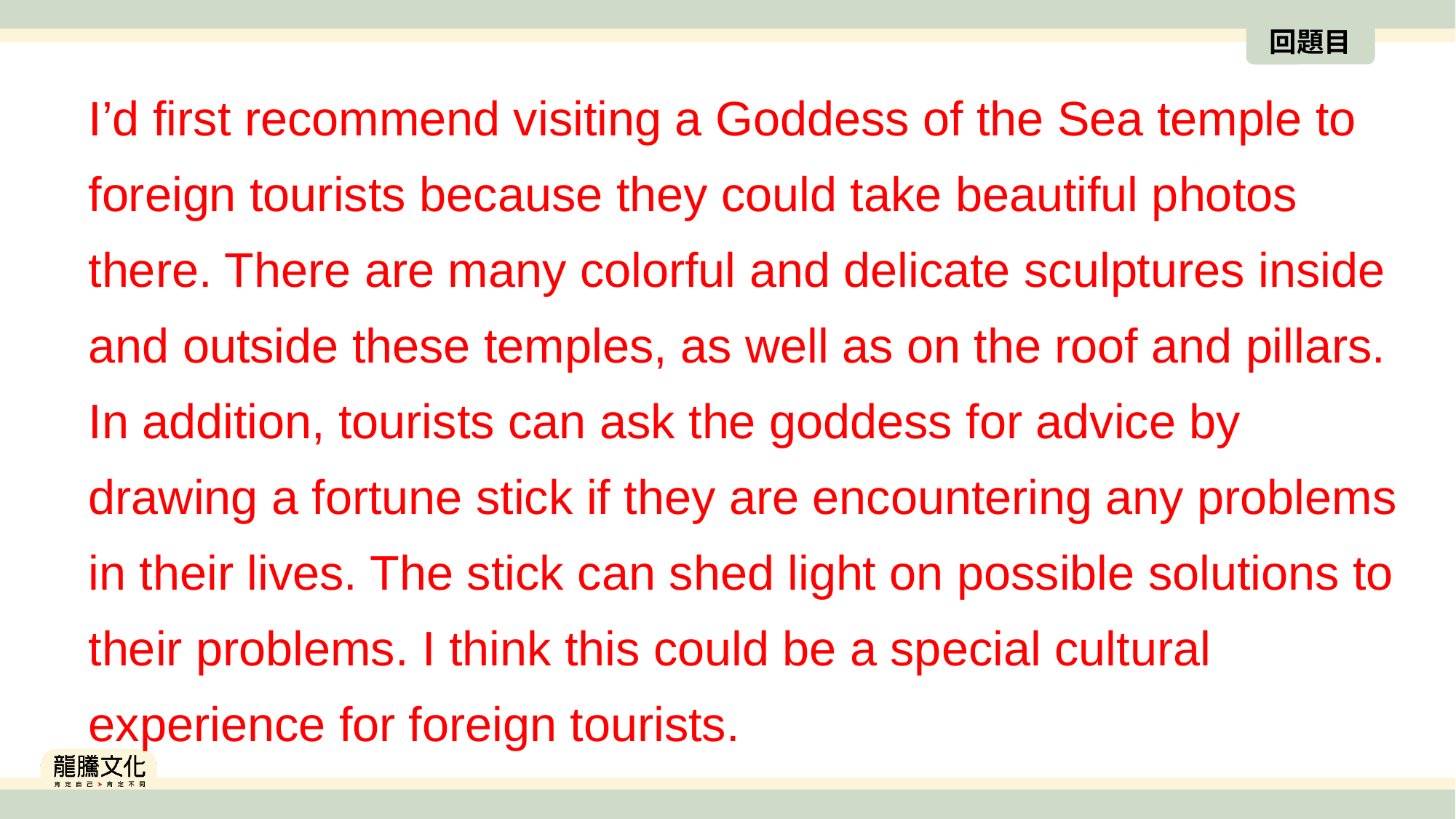

回題目
I’d first recommend visiting a Goddess of the Sea temple to foreign tourists because they could take beautiful photos there. There are many colorful and delicate sculptures inside and outside these temples, as well as on the roof and pillars. In addition, tourists can ask the goddess for advice by drawing a fortune stick if they are encountering any problems in their lives. The stick can shed light on possible solutions to their problems. I think this could be a special cultural experience for foreign tourists.